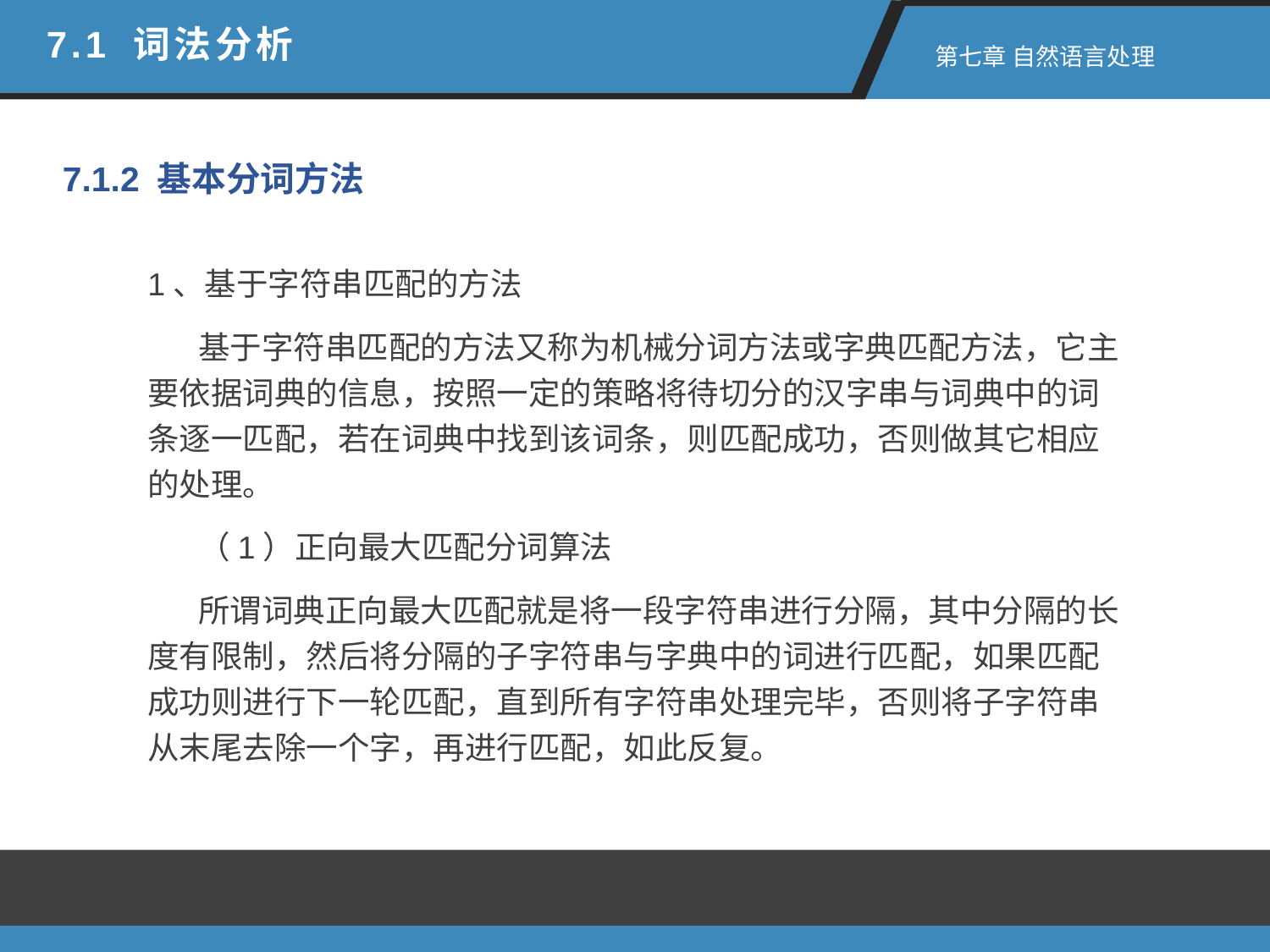

7.1 词法分析
  第七章 自然语言处理
7.1.2 基本分词方法

1、基于字符串匹配的方法
      基于字符串匹配的方法又称为机械分词方法或字典匹配方法，它主要依据词典的信息，按照一定的策略将待切分的汉字串与词典中的词条逐一匹配，若在词典中找到该词条，则匹配成功，否则做其它相应的处理。
      （1）正向最大匹配分词算法
      所谓词典正向最大匹配就是将一段字符串进行分隔，其中分隔的长度有限制，然后将分隔的子字符串与字典中的词进行匹配，如果匹配成功则进行下一轮匹配，直到所有字符串处理完毕，否则将子字符串从末尾去除一个字，再进行匹配，如此反复。